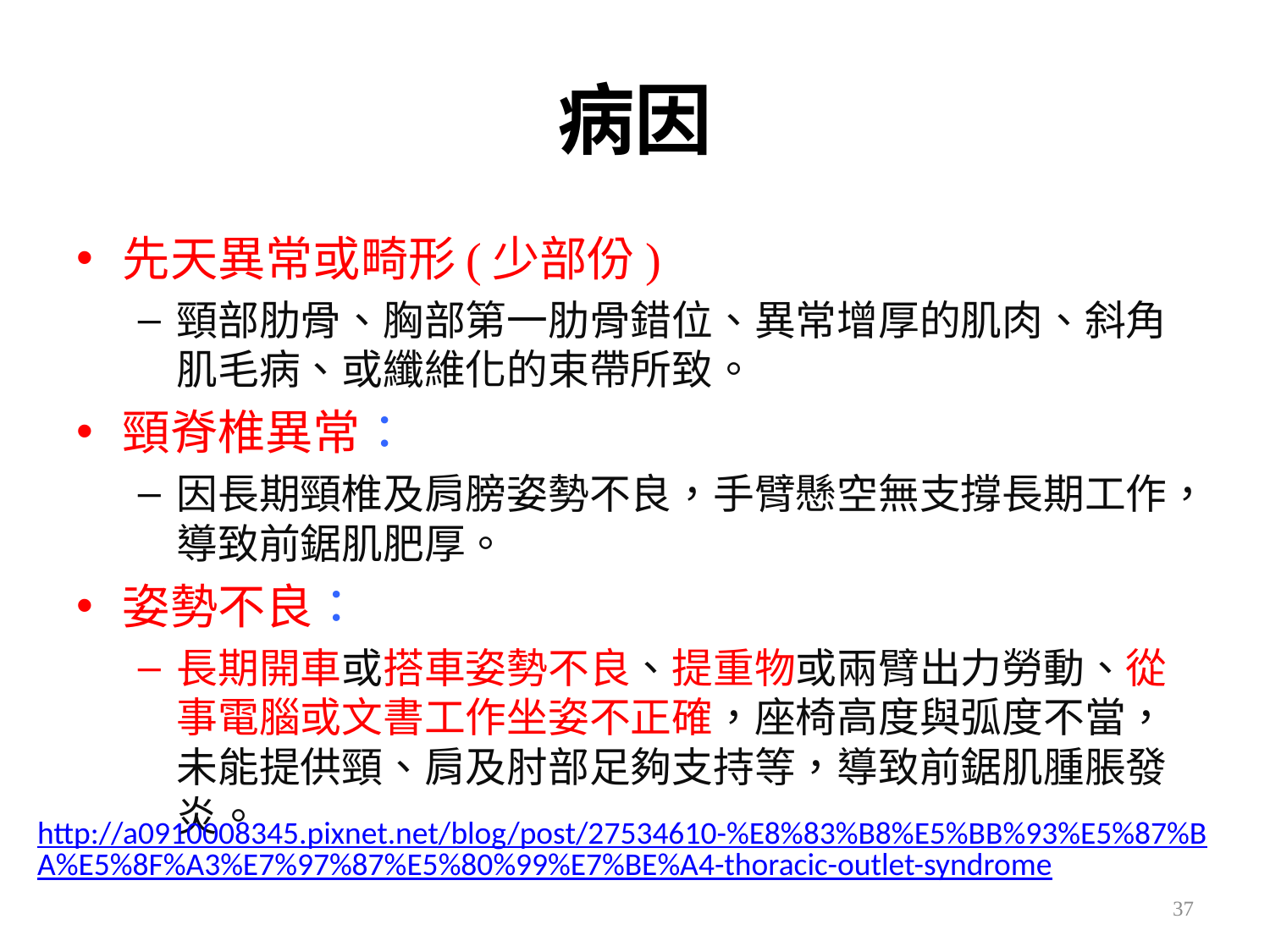

# 病因
先天異常或畸形(少部份)
頸部肋骨、胸部第一肋骨錯位、異常增厚的肌肉、斜角肌毛病、或纖維化的束帶所致。
頸脊椎異常：
因長期頸椎及肩膀姿勢不良，手臂懸空無支撐長期工作，導致前鋸肌肥厚。
姿勢不良：
長期開車或搭車姿勢不良、提重物或兩臂出力勞動、從事電腦或文書工作坐姿不正確，座椅高度與弧度不當，未能提供頸、肩及肘部足夠支持等，導致前鋸肌腫脹發炎。

http://a0910008345.pixnet.net/blog/post/27534610-%E8%83%B8%E5%BB%93%E5%87%BA%E5%8F%A3%E7%97%87%E5%80%99%E7%BE%A4-thoracic-outlet-syndrome
37